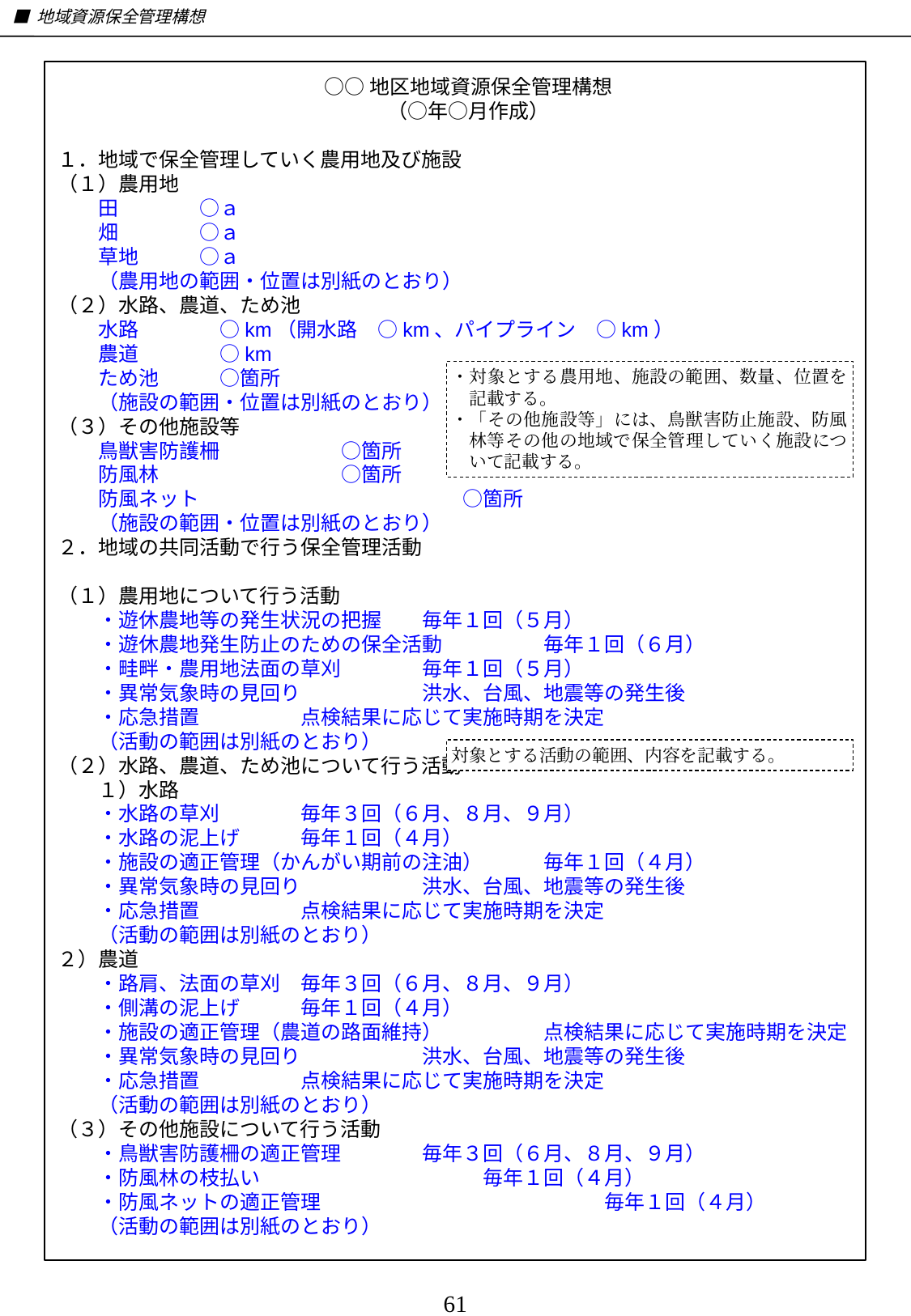

■ 地域資源保全管理構想

○○地区地域資源保全管理構想
（○年○月作成）

１．地域で保全管理していく農用地及び施設
（１）農用地
　　田	　○ａ
　　畑	　○ａ
　　草地	　○ａ
　　（農用地の範囲・位置は別紙のとおり）
（２）水路、農道、ため池
　　水路	　　○km（開水路　○km、パイプライン　○km）
　　農道	　　○km
　　ため池	　　○箇所
　　（施設の範囲・位置は別紙のとおり）
（３）その他施設等
　　鳥獣害防護柵	　　○箇所
　　防風林		　　○箇所
　　防風ネット	　　	　　○箇所
　　（施設の範囲・位置は別紙のとおり）
２．地域の共同活動で行う保全管理活動

（１）農用地について行う活動
　　・遊休農地等の発生状況の把握	毎年１回（５月）
　　・遊休農地発生防止のための保全活動	毎年１回（６月）
　　・畦畔・農用地法面の草刈	毎年１回（５月）
　　・異常気象時の見回り	洪水、台風、地震等の発生後
　　・応急措置　　	点検結果に応じて実施時期を決定
　　（活動の範囲は別紙のとおり）
（２）水路、農道、ため池について行う活動
　　１）水路
　　・水路の草刈	毎年３回（６月、８月、９月）
　　・水路の泥上げ	毎年１回（４月）
　　・施設の適正管理（かんがい期前の注油）	毎年１回（４月）
　　・異常気象時の見回り	洪水、台風、地震等の発生後
　　・応急措置	点検結果に応じて実施時期を決定
　　（活動の範囲は別紙のとおり）
２）農道
　　・路肩、法面の草刈	毎年３回（６月、８月、９月）
　　・側溝の泥上げ	毎年１回（４月）
　　・施設の適正管理（農道の路面維持）	点検結果に応じて実施時期を決定
　　・異常気象時の見回り	洪水、台風、地震等の発生後
　　・応急措置　　	点検結果に応じて実施時期を決定
　　（活動の範囲は別紙のとおり）
（３）その他施設について行う活動
　　・鳥獣害防護柵の適正管理	毎年３回（６月、８月、９月）
　　・防風林の枝払い	　　　　　　　　　毎年１回（４月）
　　・防風ネットの適正管理	　　　　　　　　　毎年１回（４月）
　　（活動の範囲は別紙のとおり）
・対象とする農用地、施設の範囲、数量、位置を記載する。
・「その他施設等」には、鳥獣害防止施設、防風林等その他の地域で保全管理していく施設について記載する。
対象とする活動の範囲、内容を記載する。
61